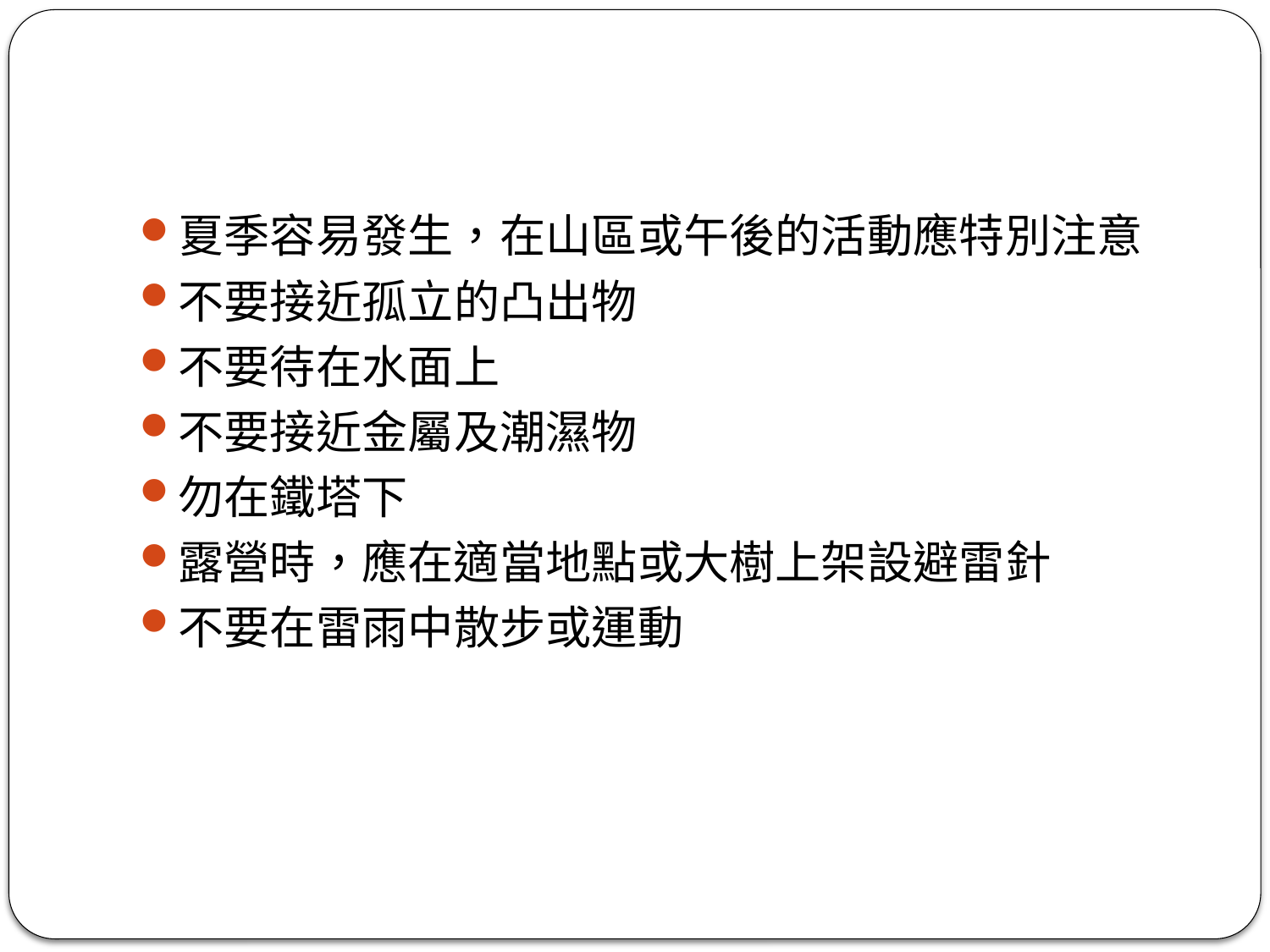

#
夏季容易發生，在山區或午後的活動應特別注意
不要接近孤立的凸出物
不要待在水面上
不要接近金屬及潮濕物
勿在鐵塔下
露營時，應在適當地點或大樹上架設避雷針
不要在雷雨中散步或運動